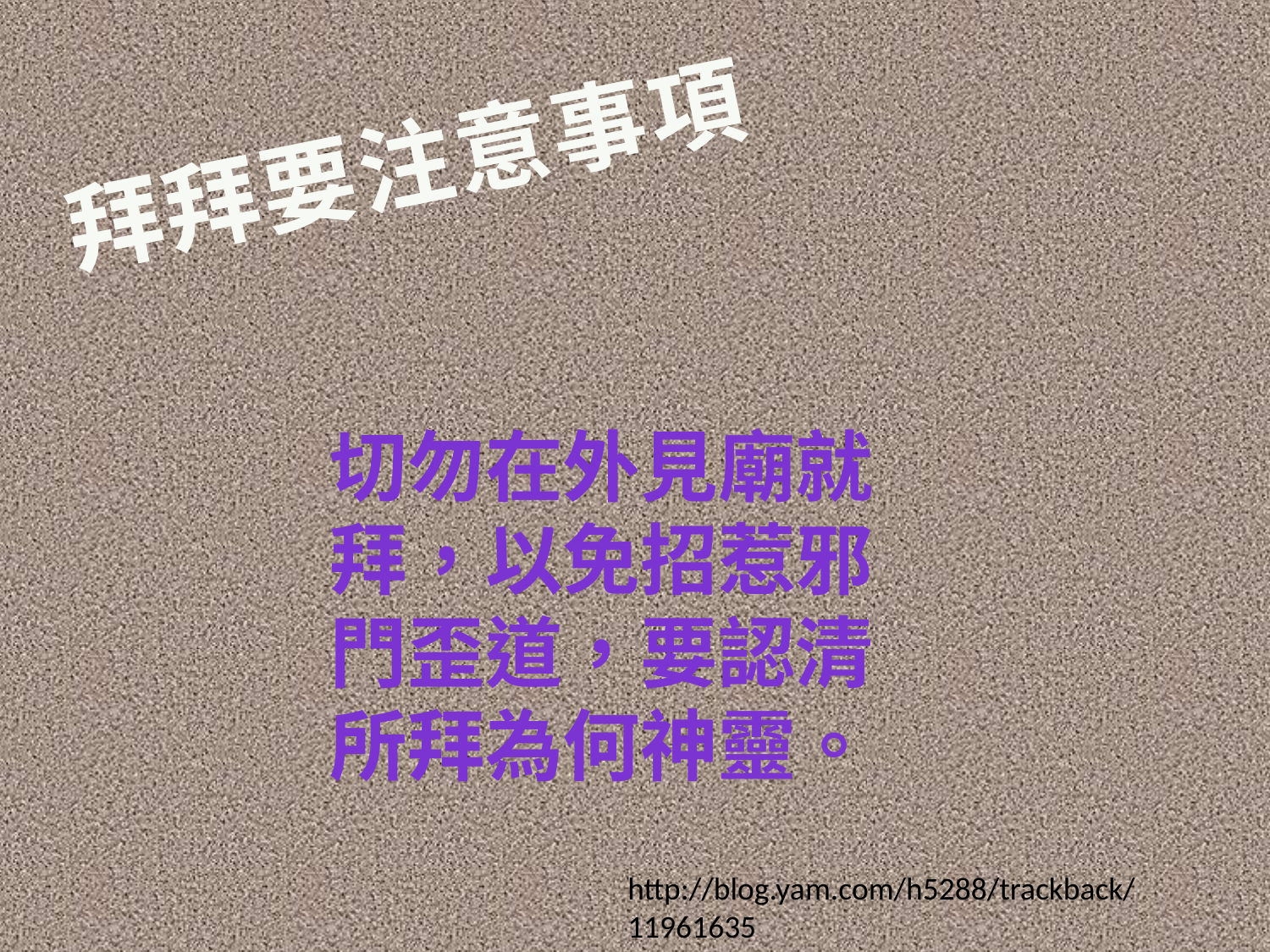

拜拜要注意事項

切勿在外見廟就拜，以免招惹邪門歪道，要認清所拜為何神靈。
http://blog.yam.com/h5288/trackback/11961635